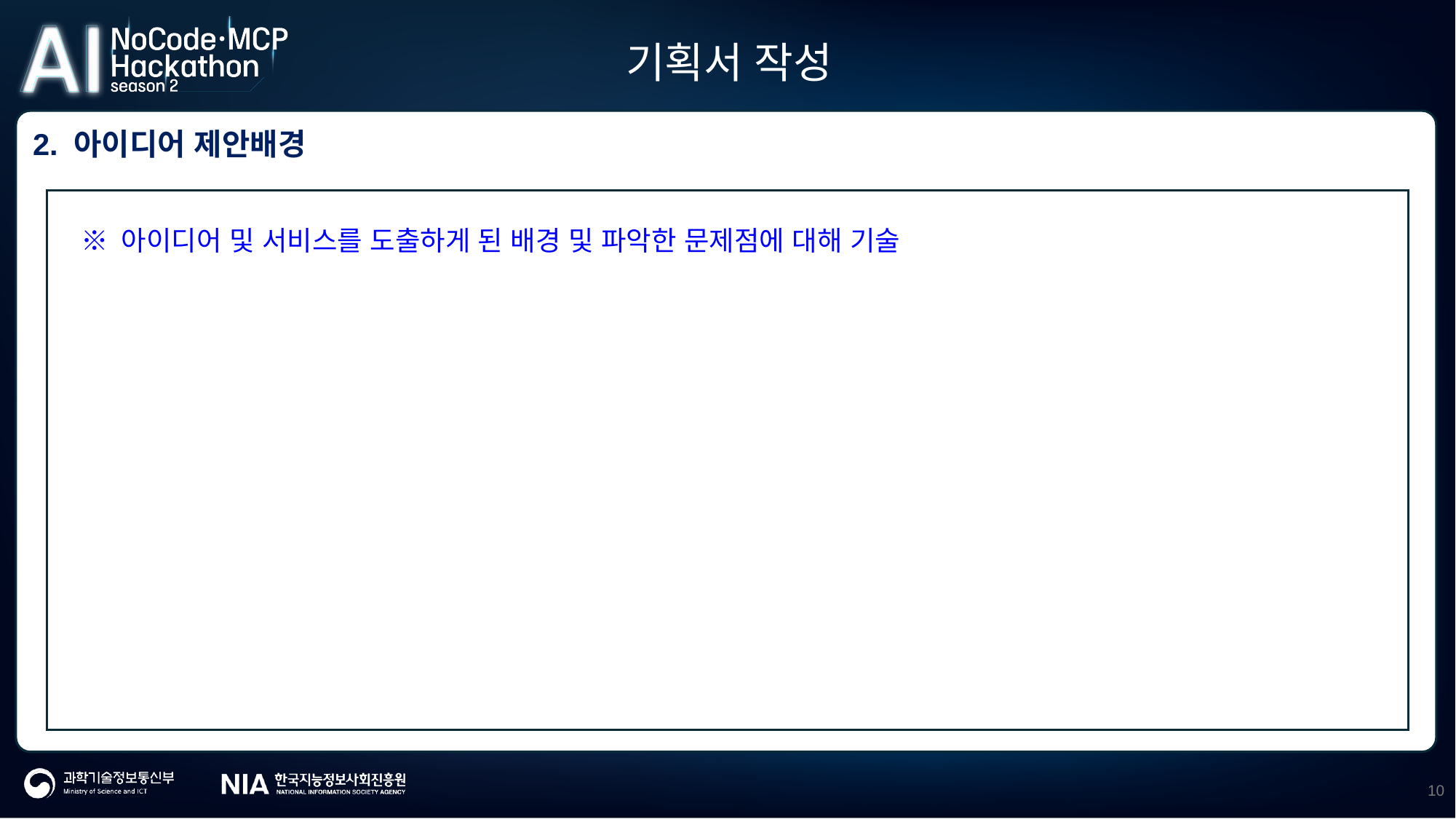

기획서 작성

2. 아이디어 제안배경

※ 아이디어 및 서비스를 도출하게 된 배경 및 파악한 문제점에 대해 기술